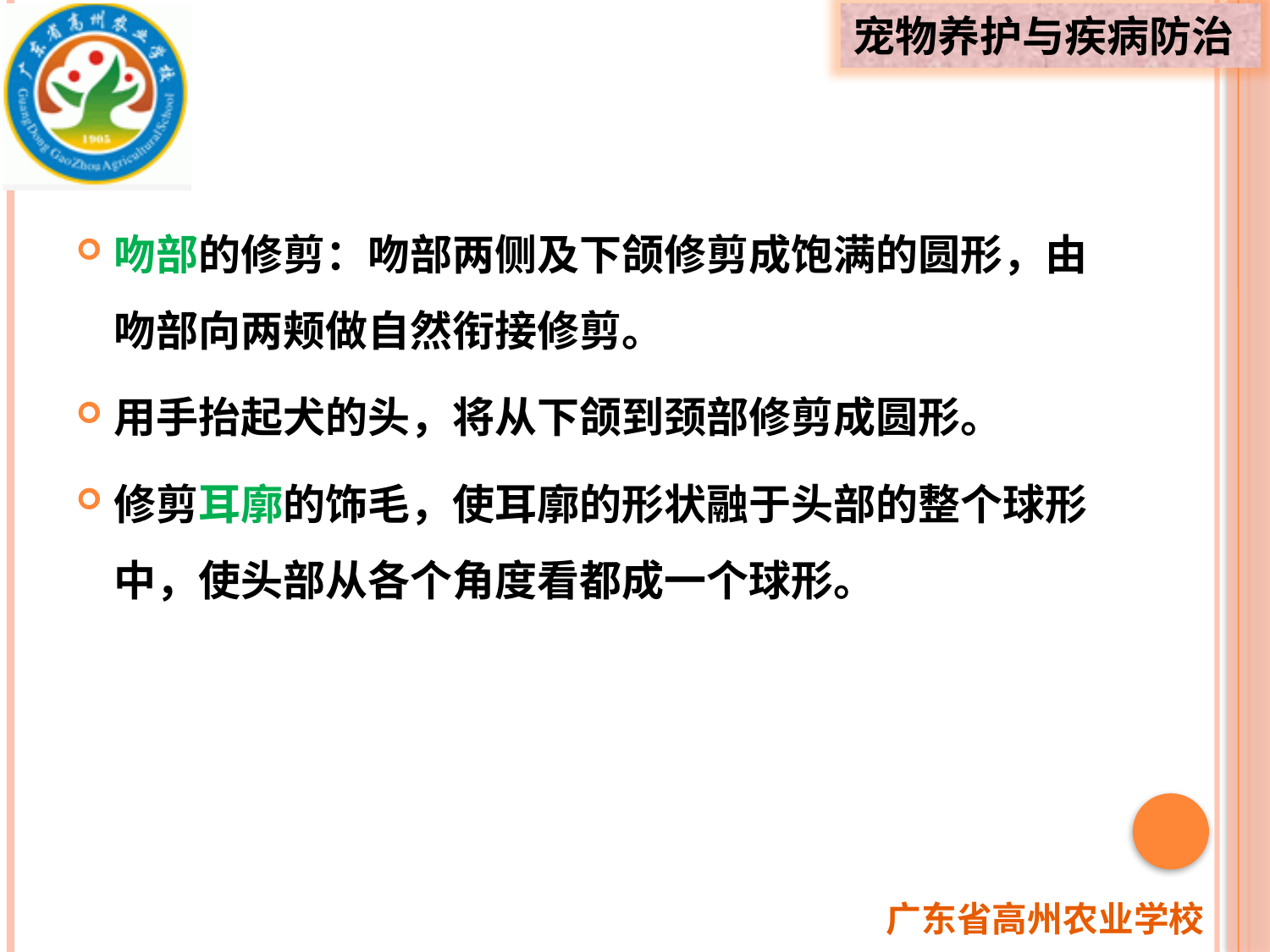

吻部的修剪：吻部两侧及下颌修剪成饱满的圆形，由吻部向两颊做自然衔接修剪。
用手抬起犬的头，将从下颌到颈部修剪成圆形。
修剪耳廓的饰毛，使耳廓的形状融于头部的整个球形中，使头部从各个角度看都成一个球形。